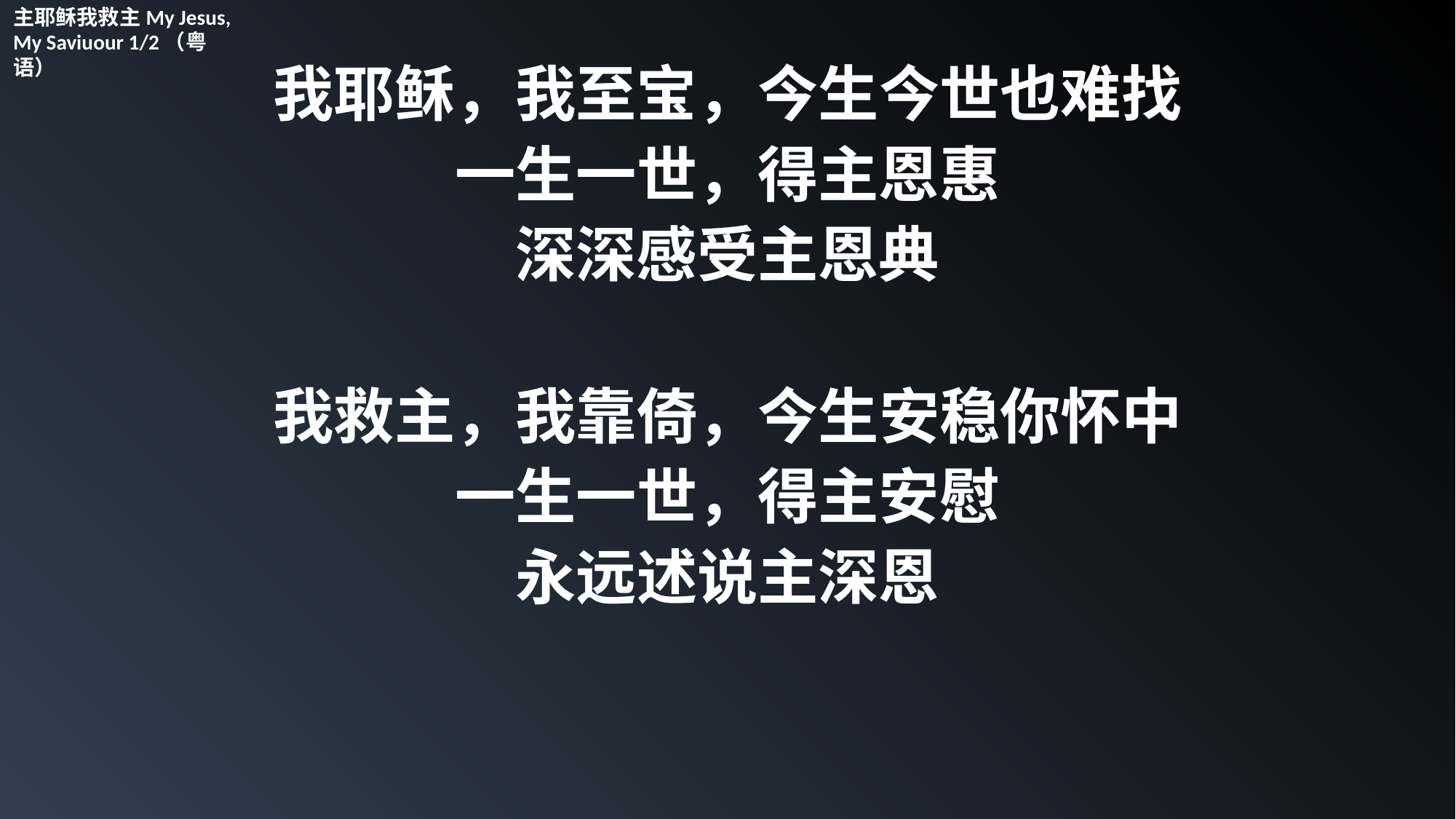

主耶稣我救主My Jesus, My Saviuour 1/2（粤语）
我耶稣，我至宝，今生今世也难找
一生一世，得主恩惠
深深感受主恩典

我救主，我靠倚，今生安稳你怀中
一生一世，得主安慰
永远述说主深恩